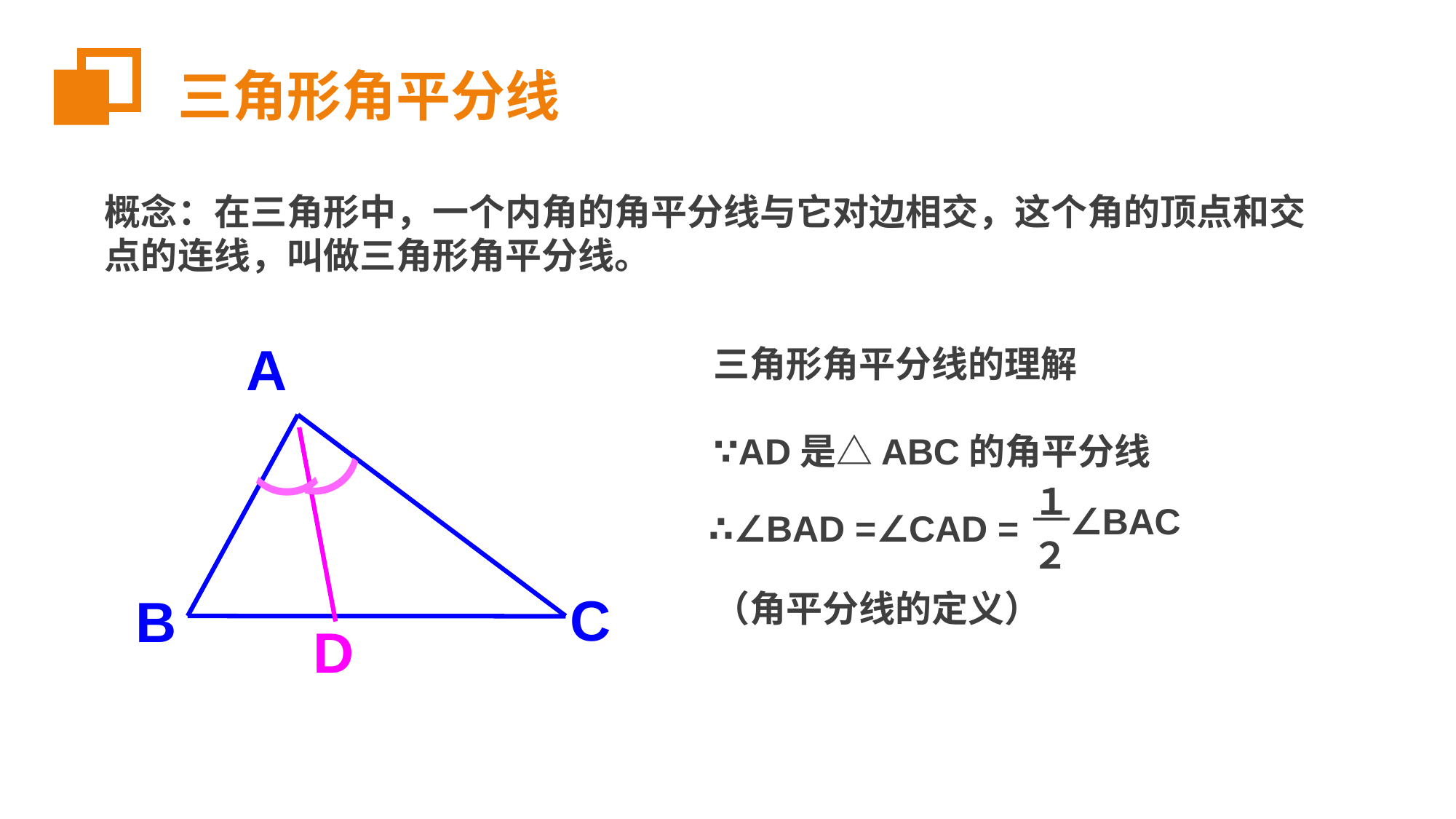

三角形角平分线
概念：在三角形中，一个内角的角平分线与它对边相交，这个角的顶点和交点的连线，叫做三角形角平分线。
A

C
B

三角形角平分线的理解
∵AD是△ABC的角平分线

︶
︶
１
２
∠BAC
∴∠BAD =∠CAD =
（角平分线的定义）
D